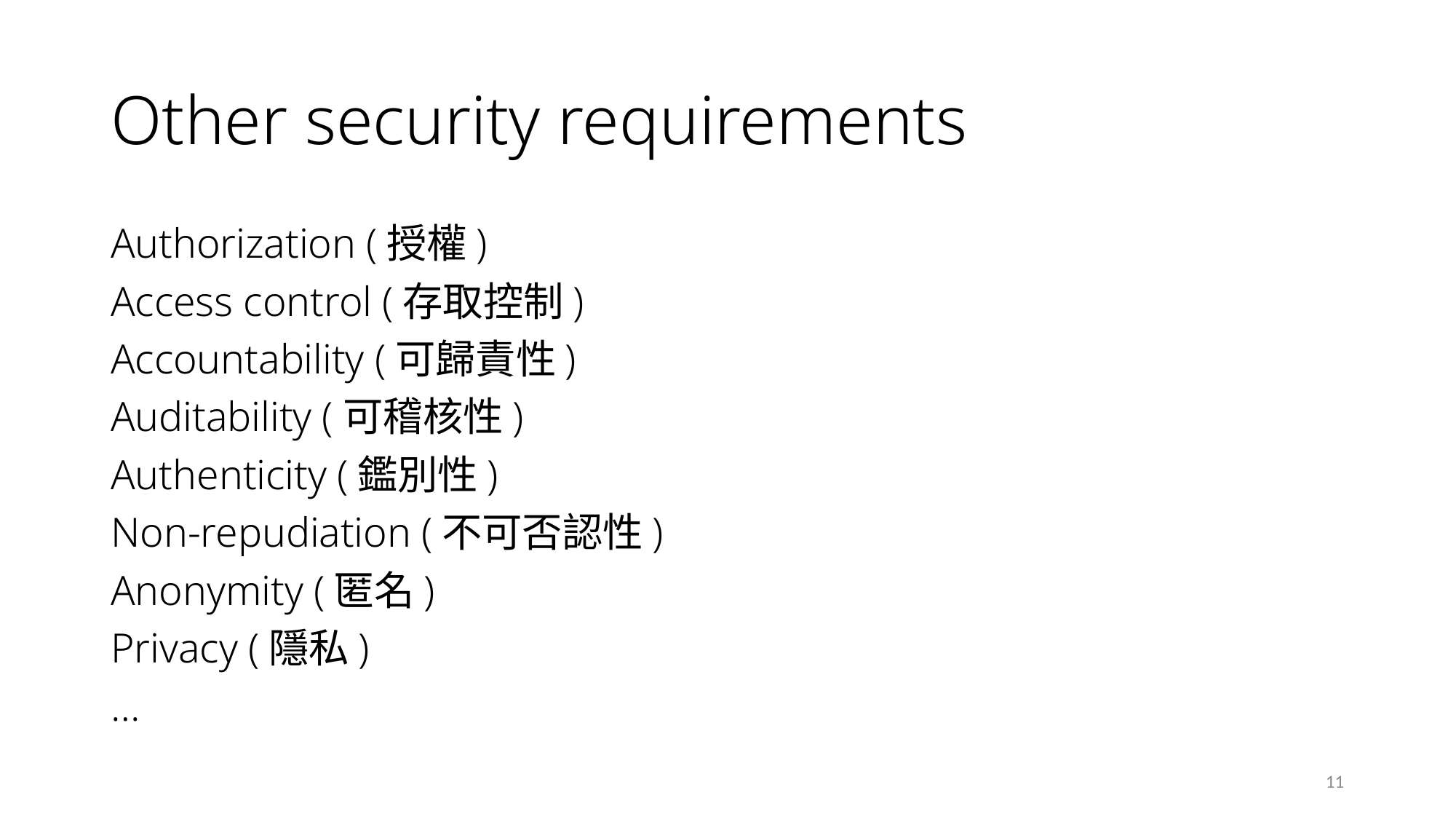

# Other security requirements
Authorization (授權)
Access control (存取控制)
Accountability (可歸責性)
Auditability (可稽核性)
Authenticity (鑑別性)
Non-repudiation (不可否認性)
Anonymity (匿名)
Privacy (隱私)
…

11